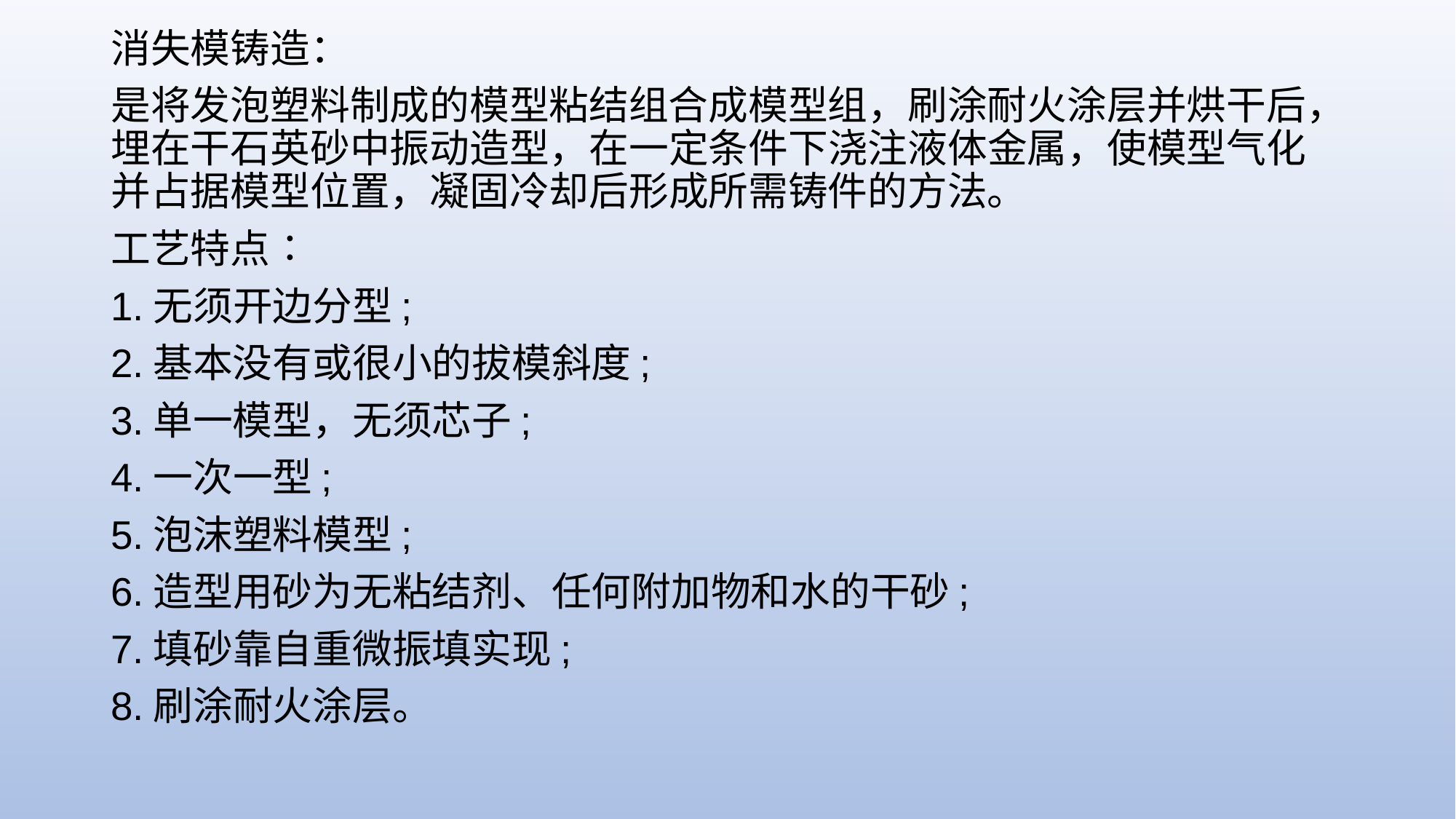

消失模铸造：
是将发泡塑料制成的模型粘结组合成模型组，刷涂耐火涂层并烘干后，埋在干石英砂中振动造型，在一定条件下浇注液体金属，使模型气化并占据模型位置，凝固冷却后形成所需铸件的方法。
工艺特点∶
1.无须开边分型;
2.基本没有或很小的拔模斜度;
3.单一模型，无须芯子;
4.一次一型;
5.泡沫塑料模型;
6.造型用砂为无粘结剂、任何附加物和水的干砂;
7.填砂靠自重微振填实现;
8.刷涂耐火涂层。